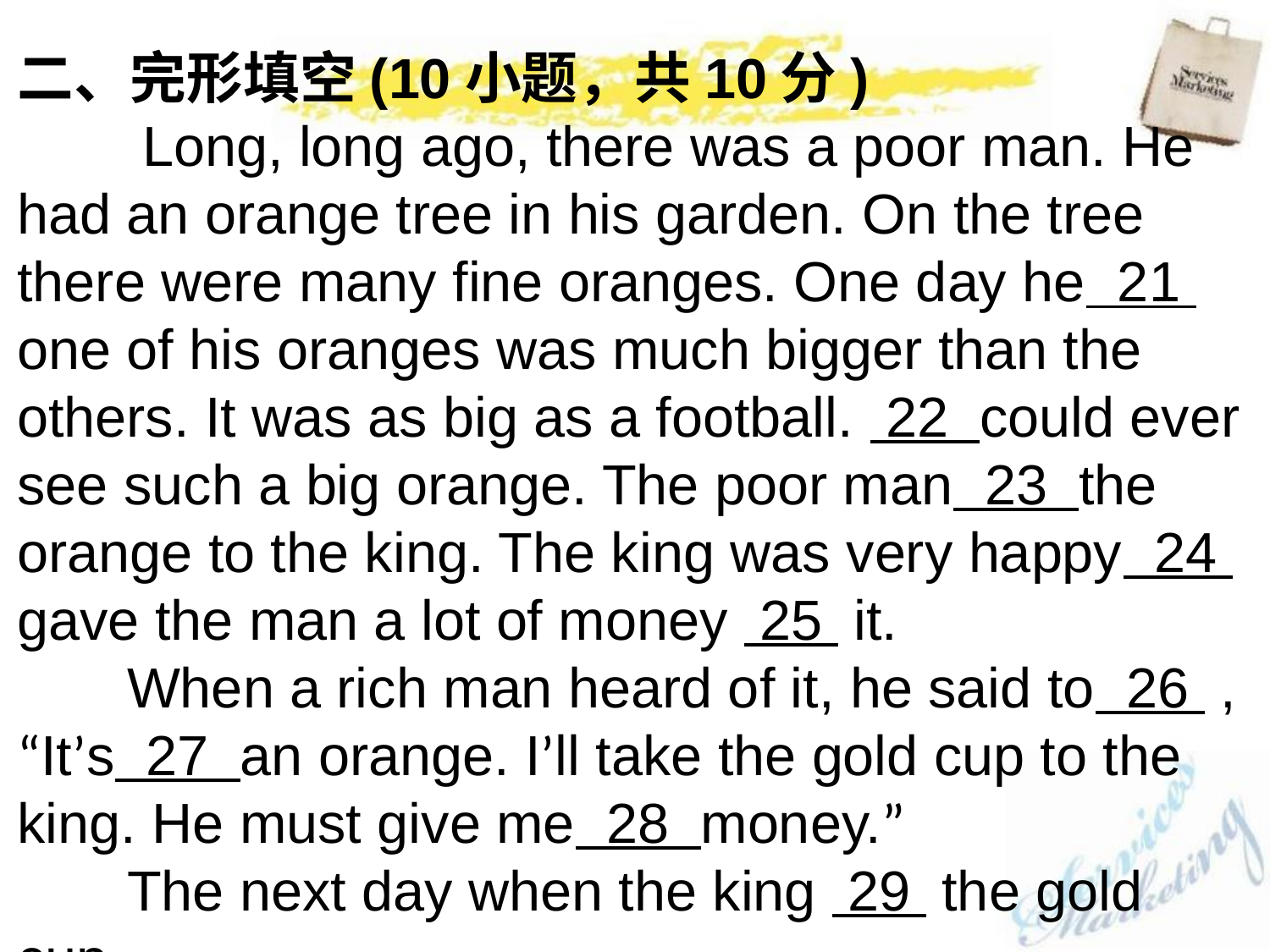

二、完形填空(10小题，共10分)
        Long, long ago, there was a poor man. He had an orange tree in his garden. On the tree there were many fine oranges. One day he  21  one of his oranges was much bigger than the others. It was as big as a football.  22  could ever see such a big orange. The poor man  23  the orange to the king. The king was very happy  24  gave the man a lot of money  25  it.
       When a rich man heard of it, he said to  26  , “It’s  27  an orange. I’ll take the gold cup to the king. He must give me  28  money.”
       The next day when the king  29  the gold cup,